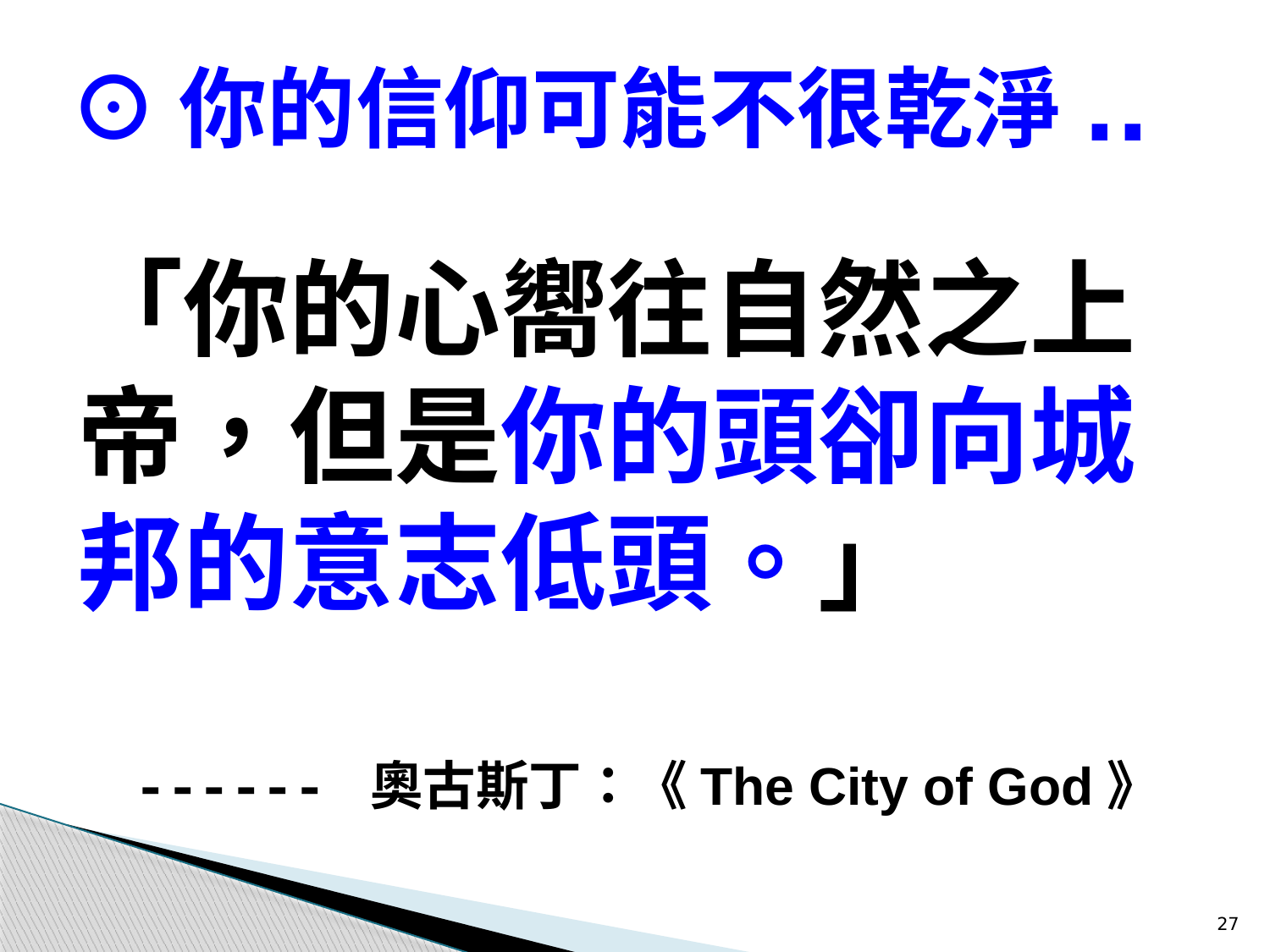

⊙你的信仰可能不很乾淨..
「你的心嚮往自然之上帝，但是你的頭卻向城邦的意志低頭。」

------ 奧古斯丁：《The City of God》
27